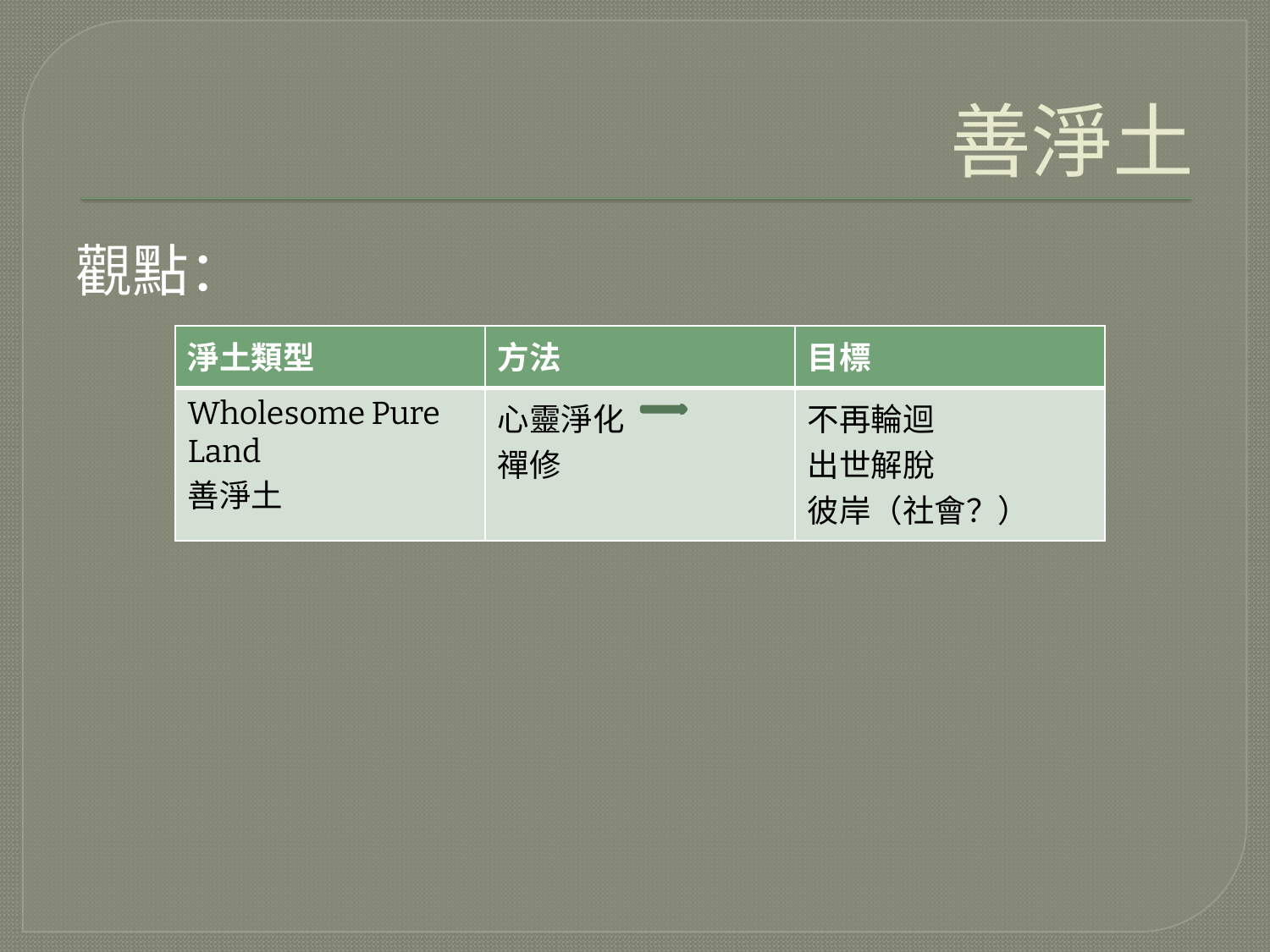

# 善淨土
觀點：
| 淨土類型 | 方法 | 目標 |
| --- | --- | --- |
| Wholesome Pure Land 善淨土 | 心靈淨化 禪修 | 不再輪迴 出世解脫 彼岸（社會？） |